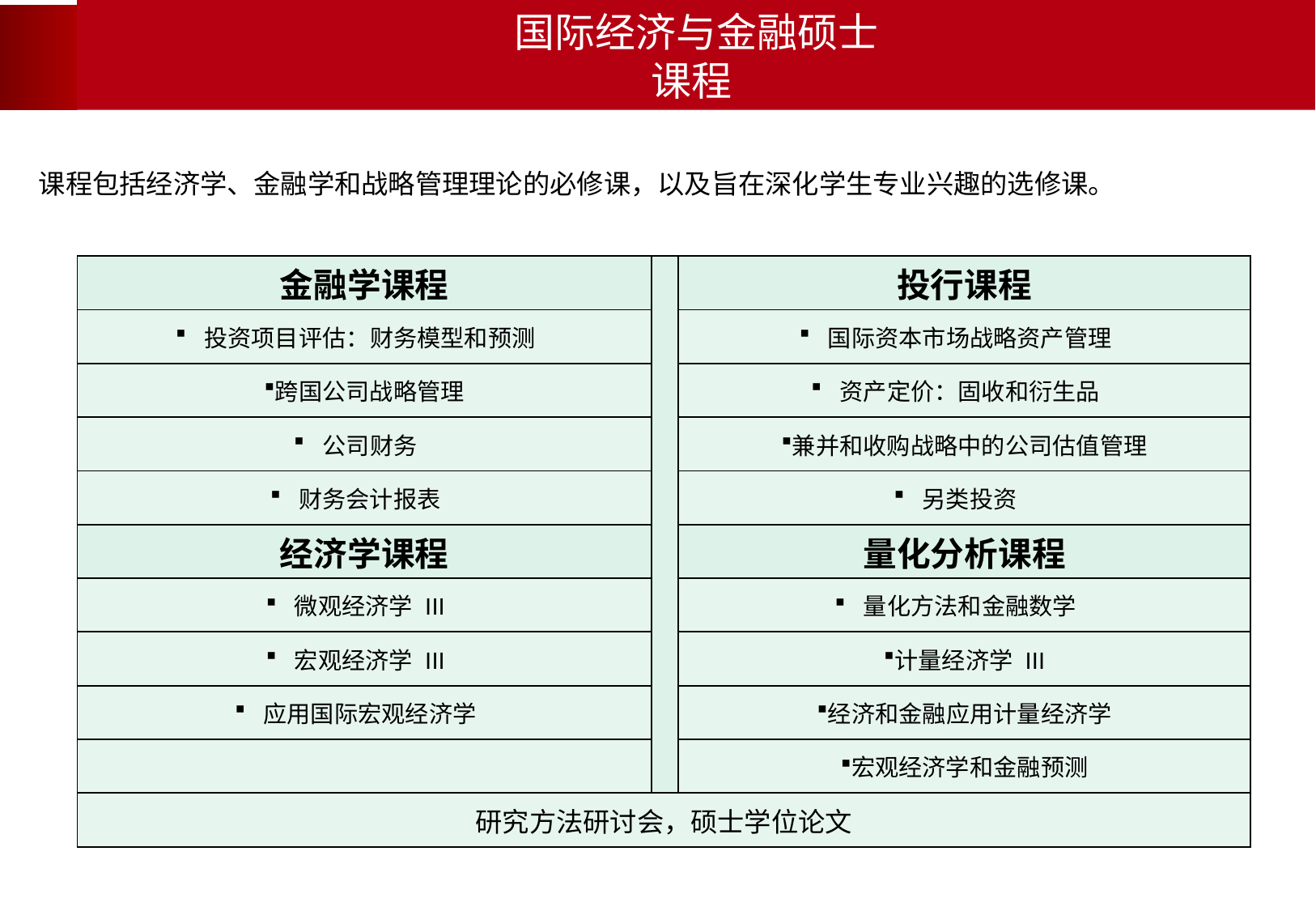

国际经济与金融硕士
课程

课程包括经济学、金融学和战略管理理论的必修课，以及旨在深化学生专业兴趣的选修课。

| 金融学课程 |  | 投行课程 |
| --- | --- | --- |
| 投资项目评估：财务模型和预测 |  | 国际资本市场战略资产管理 |
| 跨国公司战略管理 |  | 资产定价：固收和衍生品 |
| 公司财务 |  | 兼并和收购战略中的公司估值管理 |
| 财务会计报表 |  | 另类投资 |
| 经济学课程 |  | 量化分析课程 |
| 微观经济学 III |  | 量化方法和金融数学 |
| 宏观经济学 III |  | 计量经济学 III |
| 应用国际宏观经济学 |  | 经济和金融应用计量经济学 |
|  |  | 宏观经济学和金融预测 |
| 研究方法研讨会，硕士学位论文 |  |  |